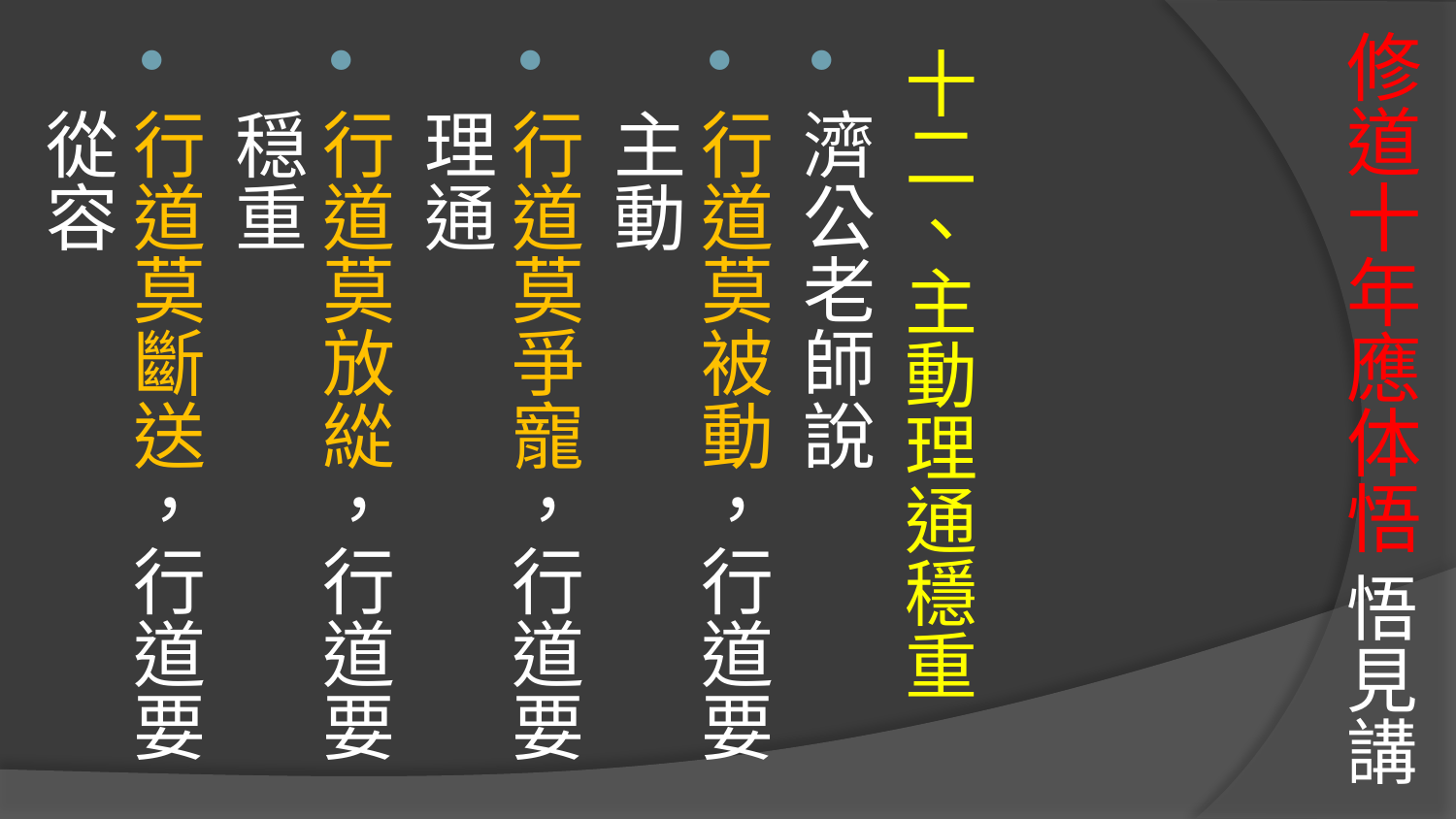

# 修道十年應体悟 悟見講
十二、主動理通穩重
濟公老師說
行道莫被動，行道要主動
行道莫爭寵，行道要理通
行道莫放緃，行道要穏重
行道莫斷送，行道要從容